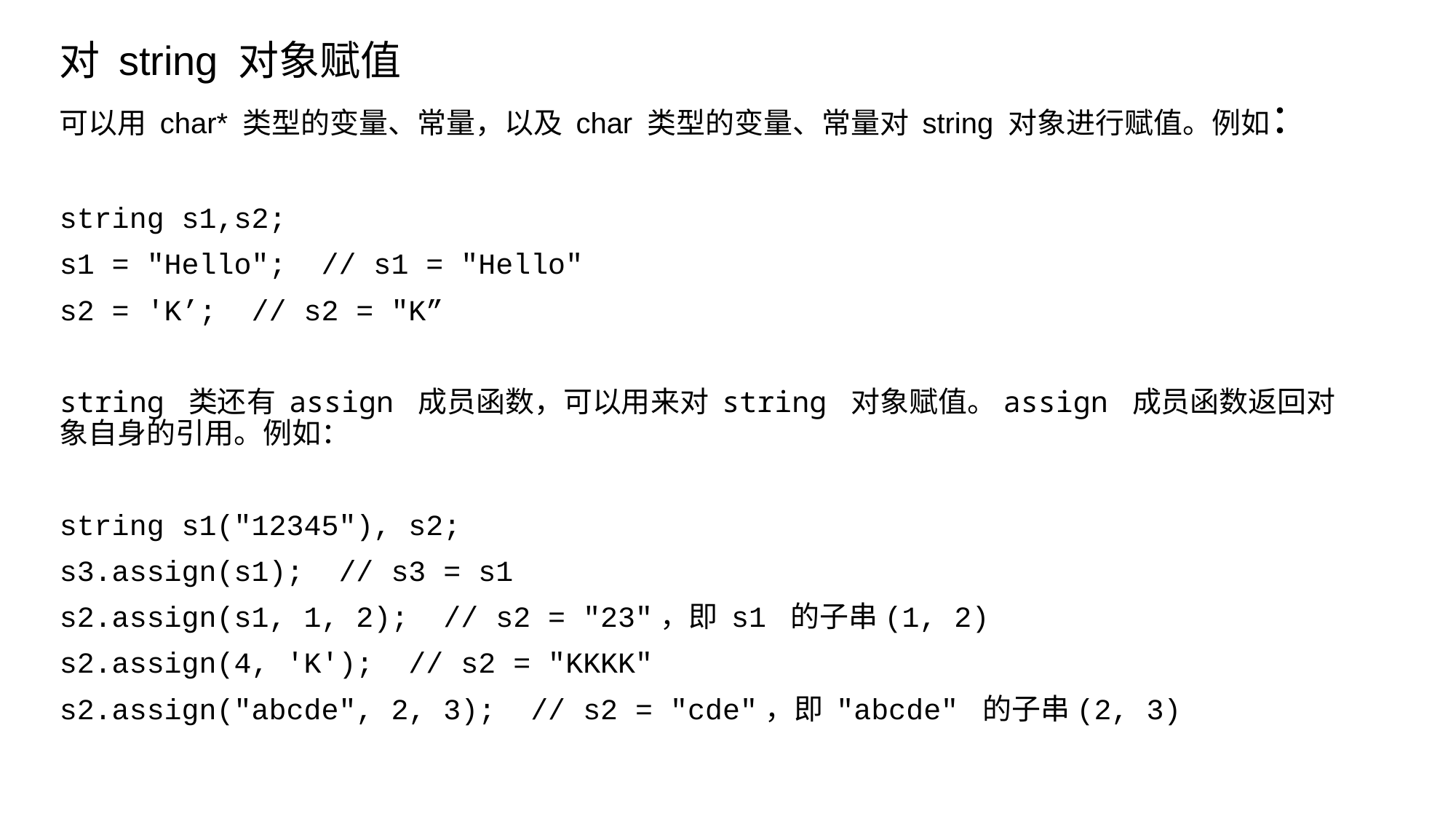

对 string 对象赋值
可以用 char* 类型的变量、常量，以及 char 类型的变量、常量对 string 对象进行赋值。例如：

string s1,s2;
s1 = "Hello";  // s1 = "Hello"
s2 = 'K’;  // s2 = "K”

string 类还有 assign 成员函数，可以用来对 string 对象赋值。assign 成员函数返回对象自身的引用。例如：

string s1("12345"), s2;
s3.assign(s1);  // s3 = s1
s2.assign(s1, 1, 2);  // s2 = "23"，即 s1 的子串(1, 2)
s2.assign(4, 'K');  // s2 = "KKKK"
s2.assign("abcde", 2, 3);  // s2 = "cde"，即 "abcde" 的子串(2, 3)